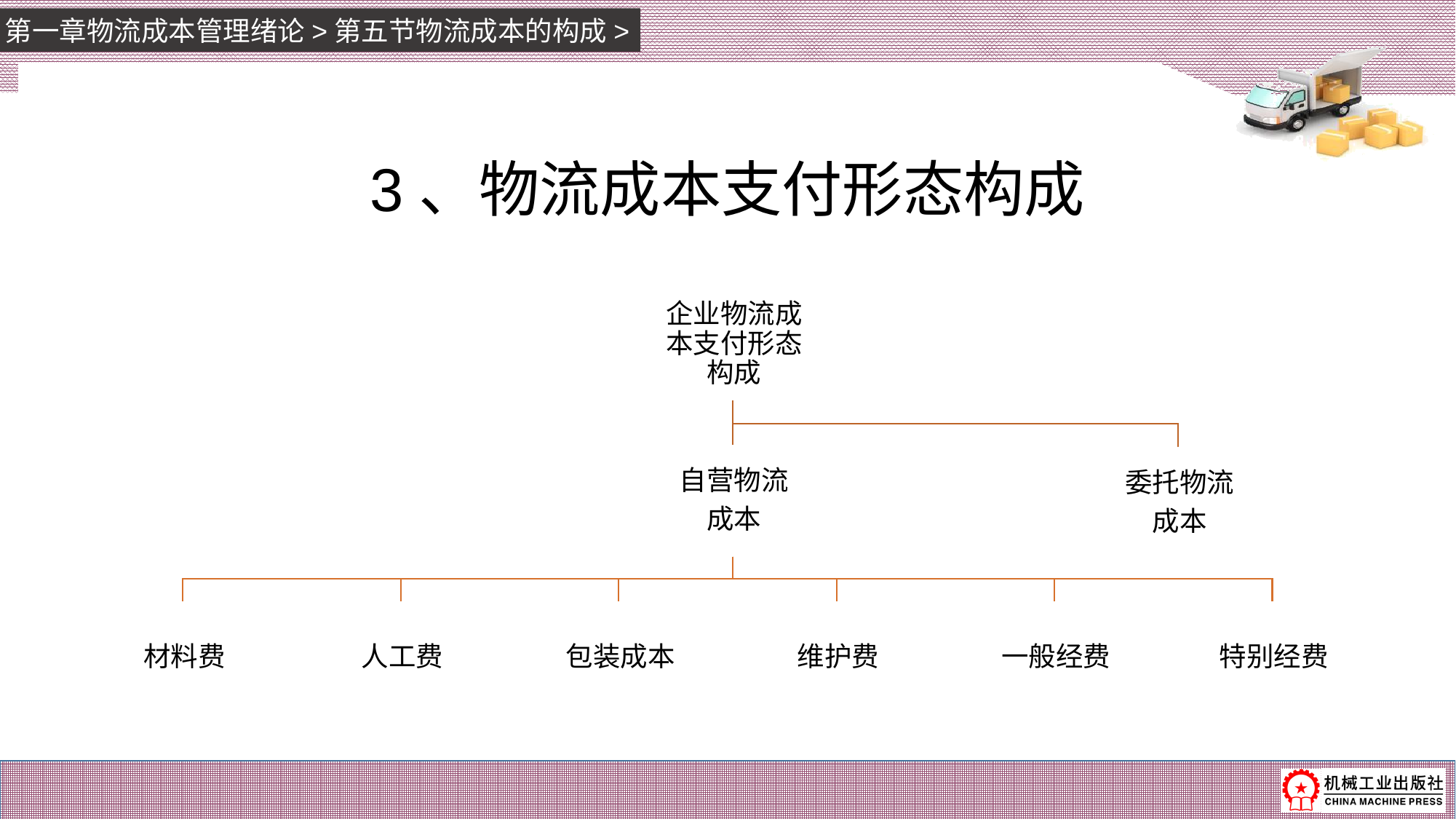

第一章物流成本管理绪论>第五节物流成本的构成>
3、物流成本支付形态构成
企业物流成本支付形态构成
自营物流
成本
材料费
人工费
包装成本
维护费
一般经费
特别经费
委托物流
成本